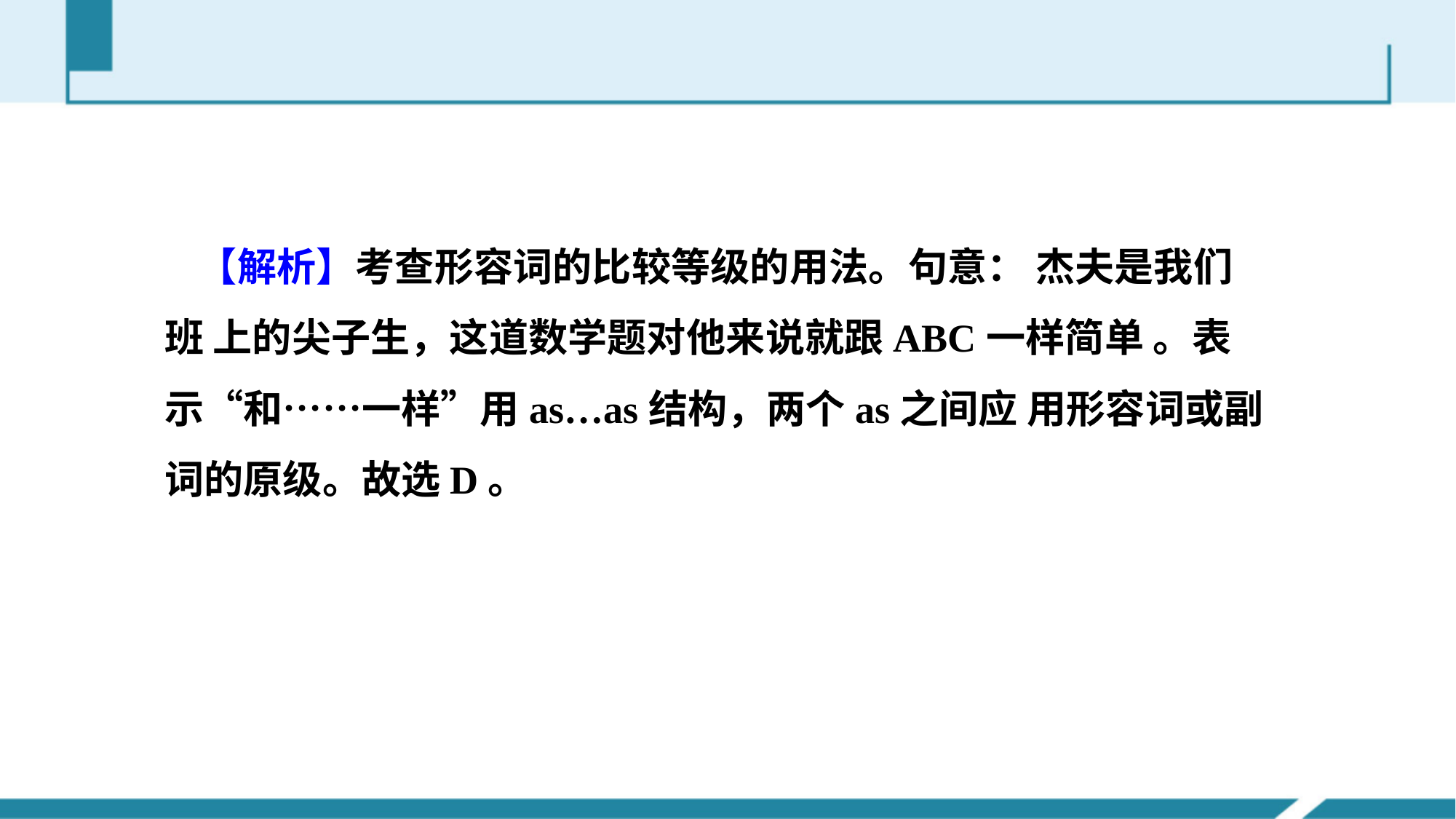

【解析】考查形容词的比较等级的用法。句意： 杰夫是我们班 上的尖子生，这道数学题对他来说就跟ABC一样简单 。表示“和……一样”用as…as结构，两个as之间应 用形容词或副词的原级。故选D。